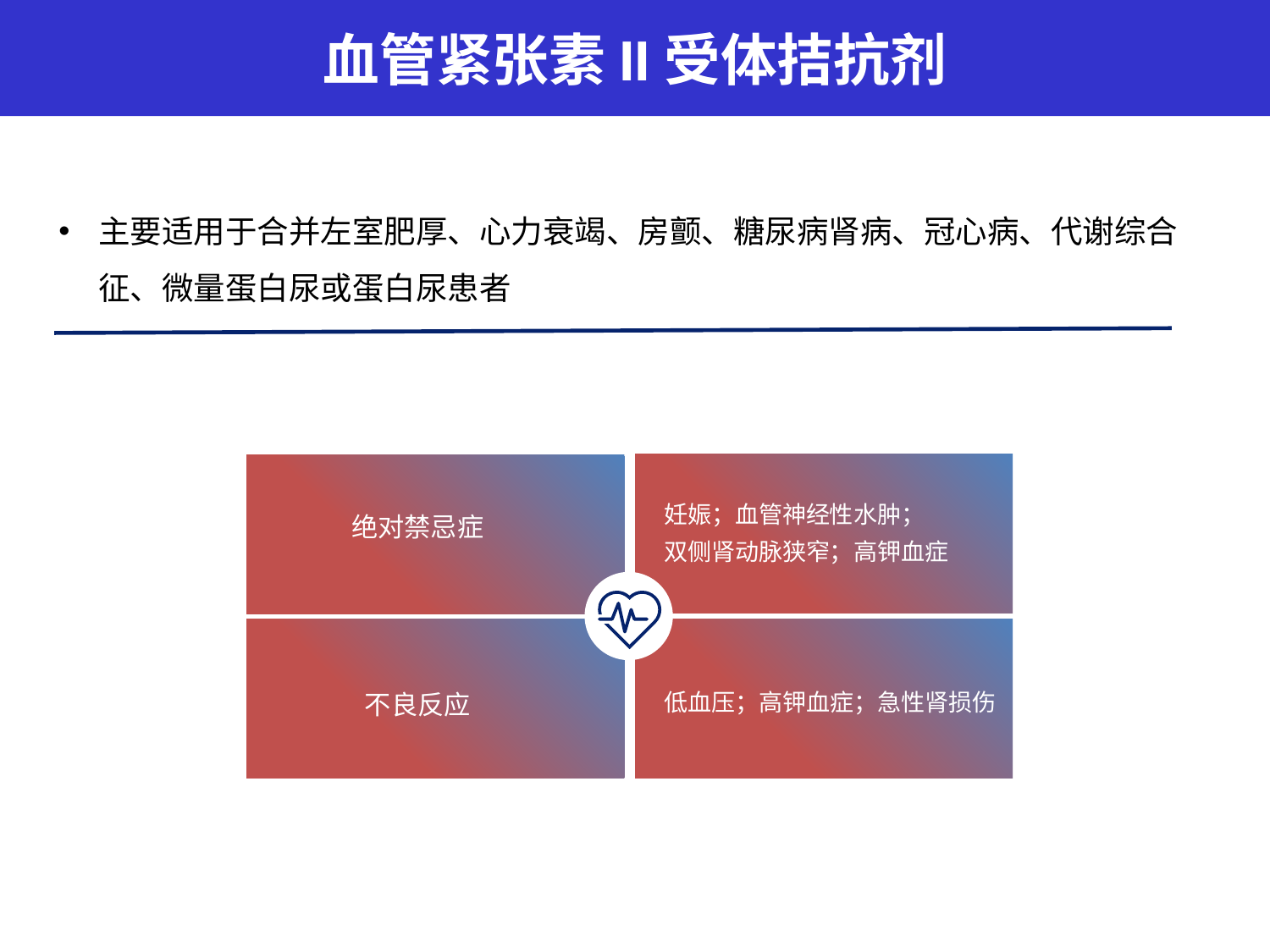

血管紧张素II受体拮抗剂
药物治疗—ARB
主要适用于合并左室肥厚、心力衰竭、房颤、糖尿病肾病、冠心病、代谢综合征、微量蛋白尿或蛋白尿患者

妊娠；血管神经性水肿；
双侧肾动脉狭窄；高钾血症
绝对禁忌症

不良反应
低血压；高钾血症；急性肾损伤